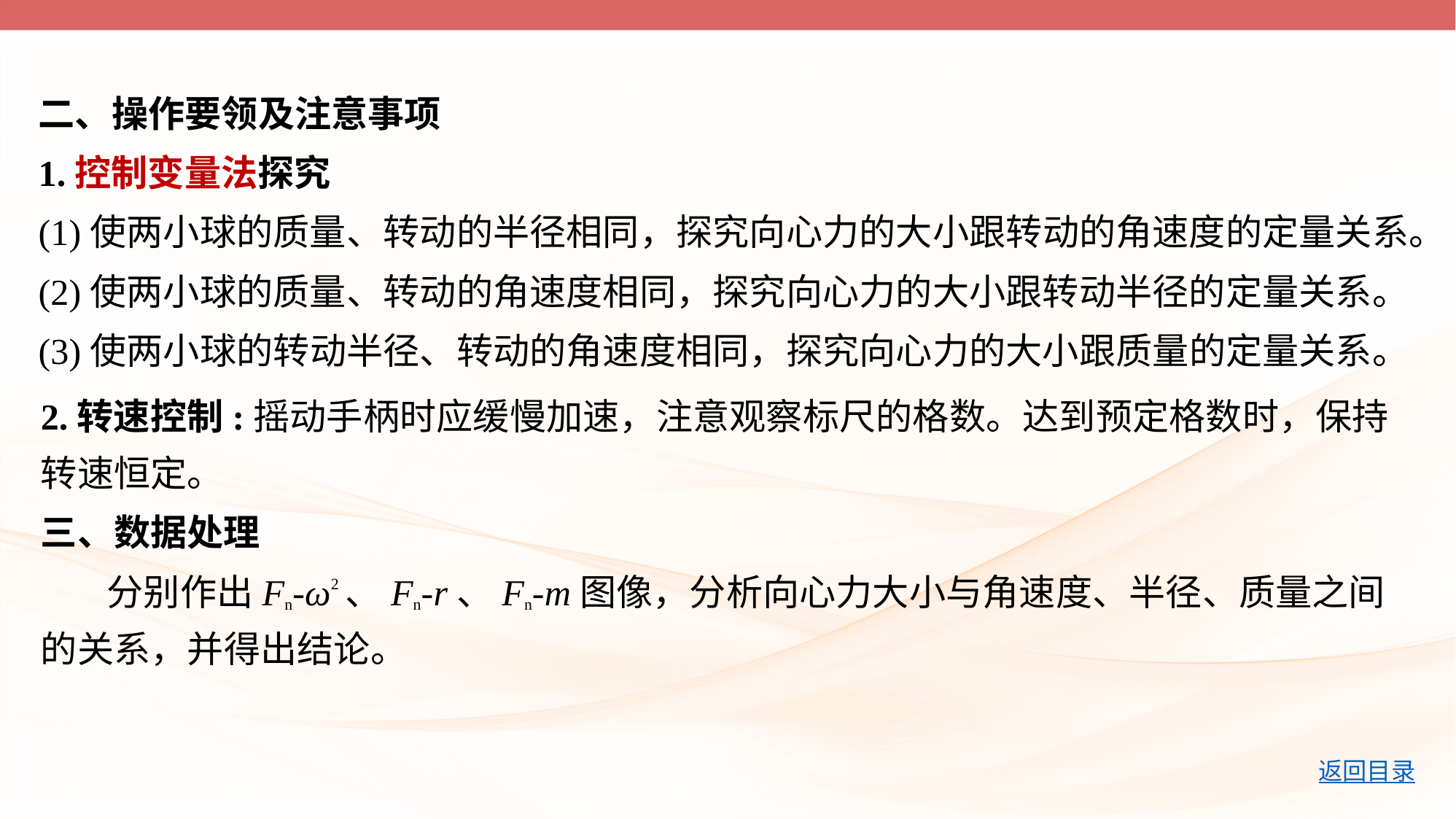

二、操作要领及注意事项
1.控制变量法探究
(1)使两小球的质量、转动的半径相同，探究向心力的大小跟转动的角速度的定量关系。
(2)使两小球的质量、转动的角速度相同，探究向心力的大小跟转动半径的定量关系。
(3)使两小球的转动半径、转动的角速度相同，探究向心力的大小跟质量的定量关系。
2.转速控制:摇动手柄时应缓慢加速，注意观察标尺的格数。达到预定格数时，保持转速恒定。
三、数据处理
       分别作出Fn-ω2、Fn-r、Fn-m图像，分析向心力大小与角速度、半径、质量之间的关系，并得出结论。